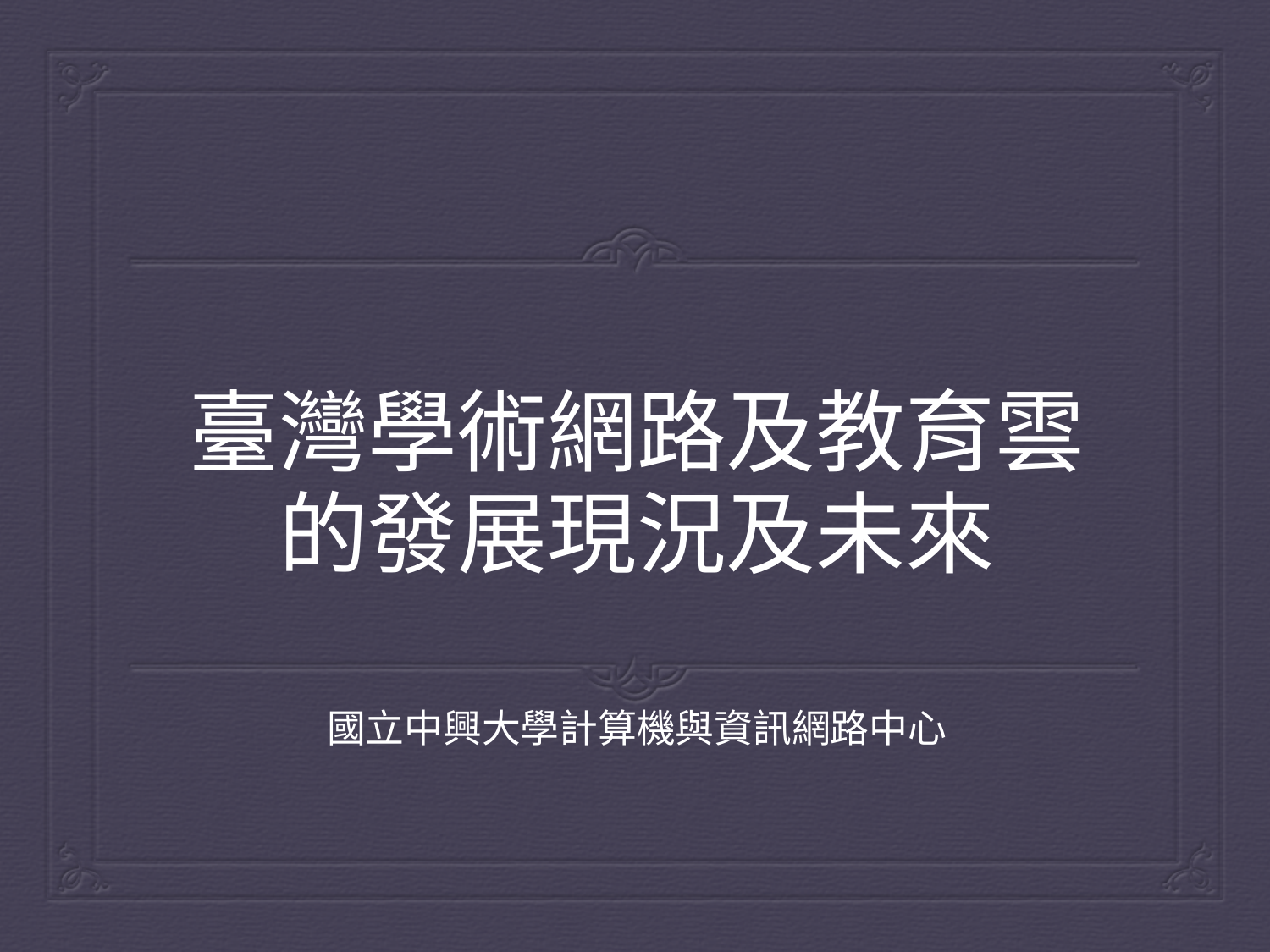

# 臺灣學術網路及教育雲的發展現況及未來
國立中興大學計算機與資訊網路中心